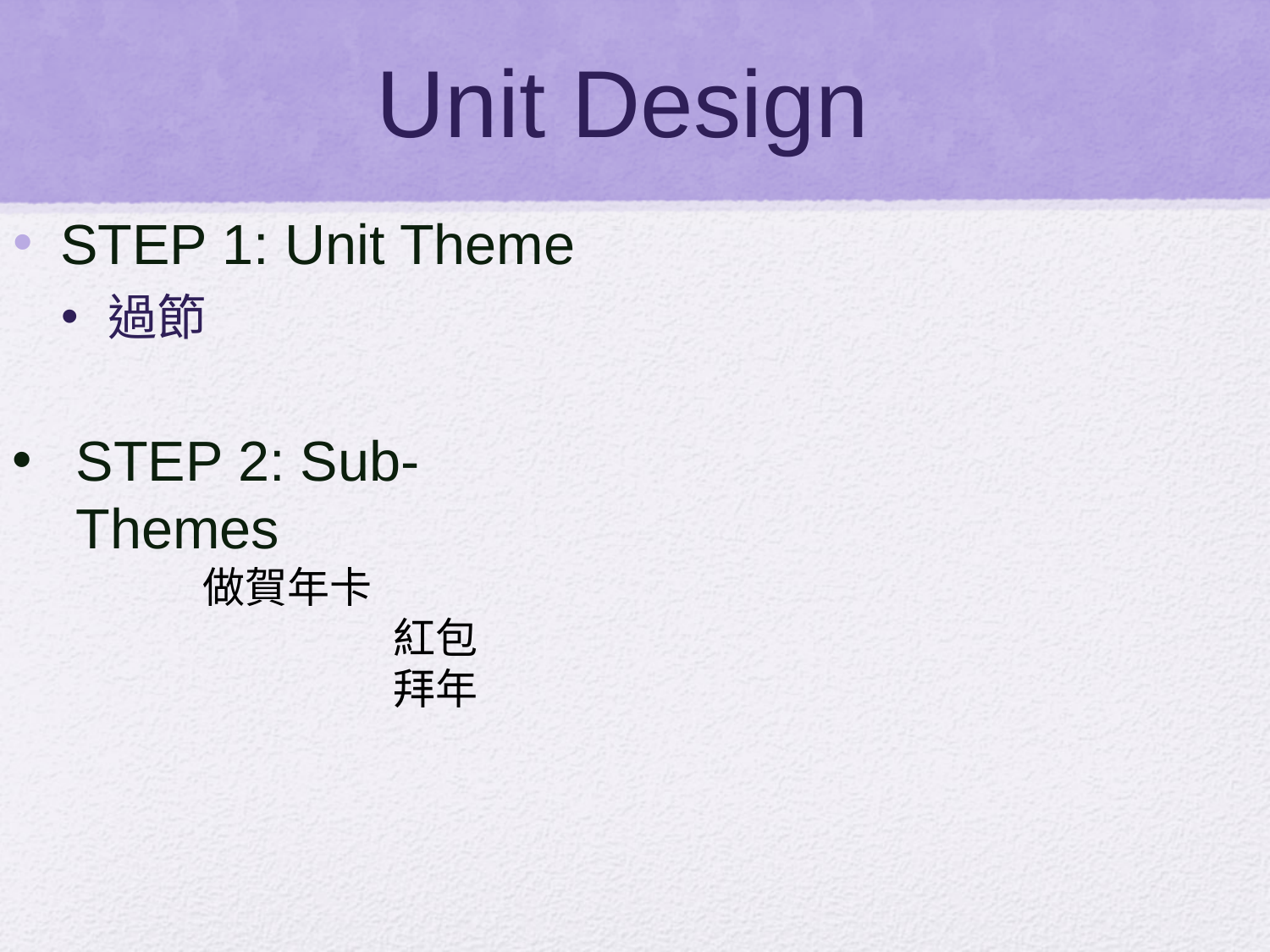

# Unit Design
STEP 1: Unit Theme
過節
STEP 2: Sub-Themes
做賀年卡
			紅包
			拜年